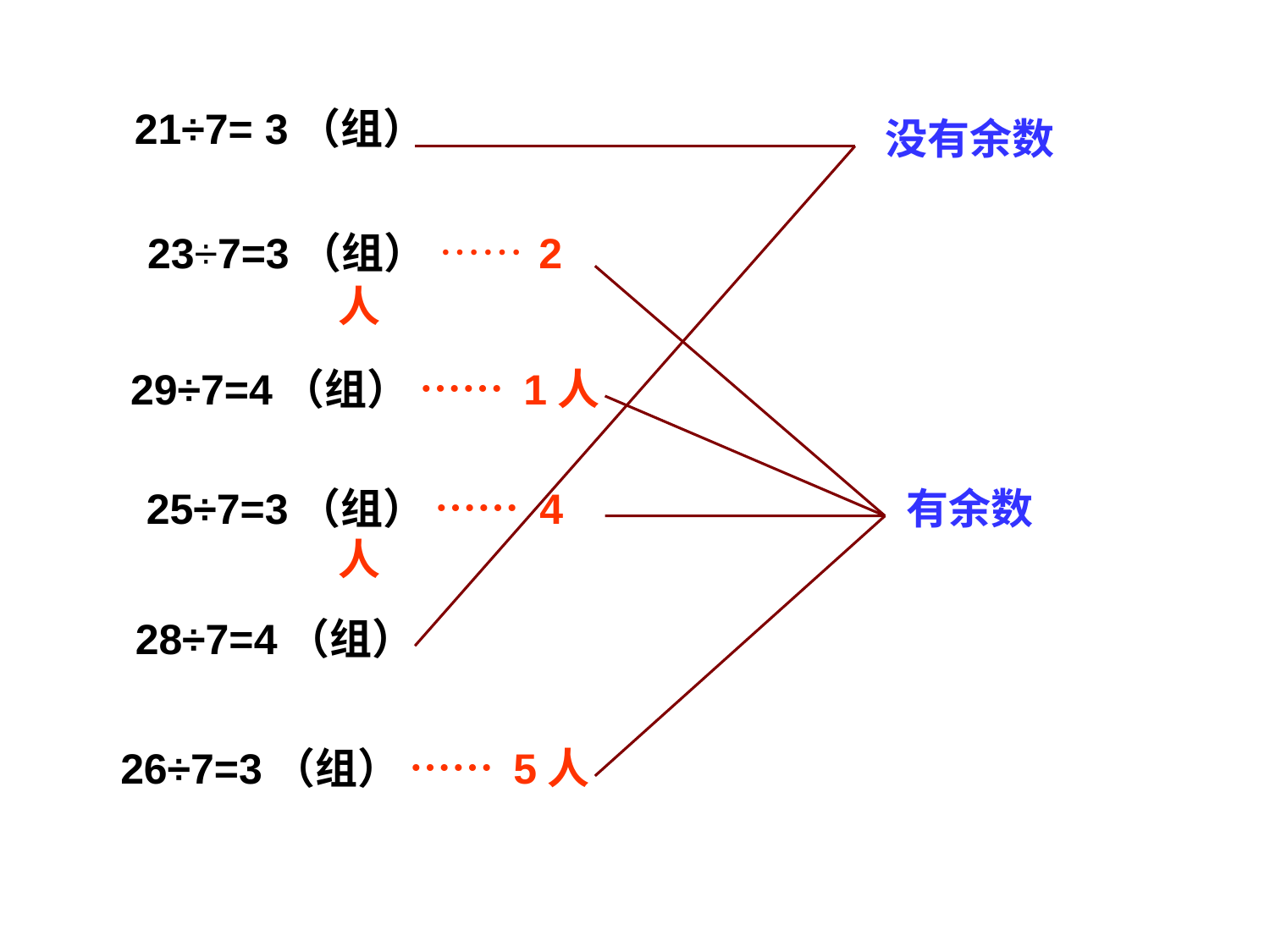

21÷7= 3（组）
没有余数

23÷7=3（组） …… 2人

29÷7=4（组） …… 1人

25÷7=3（组） …… 4人
有余数

28÷7=4（组）
26÷7=3（组） …… 5人